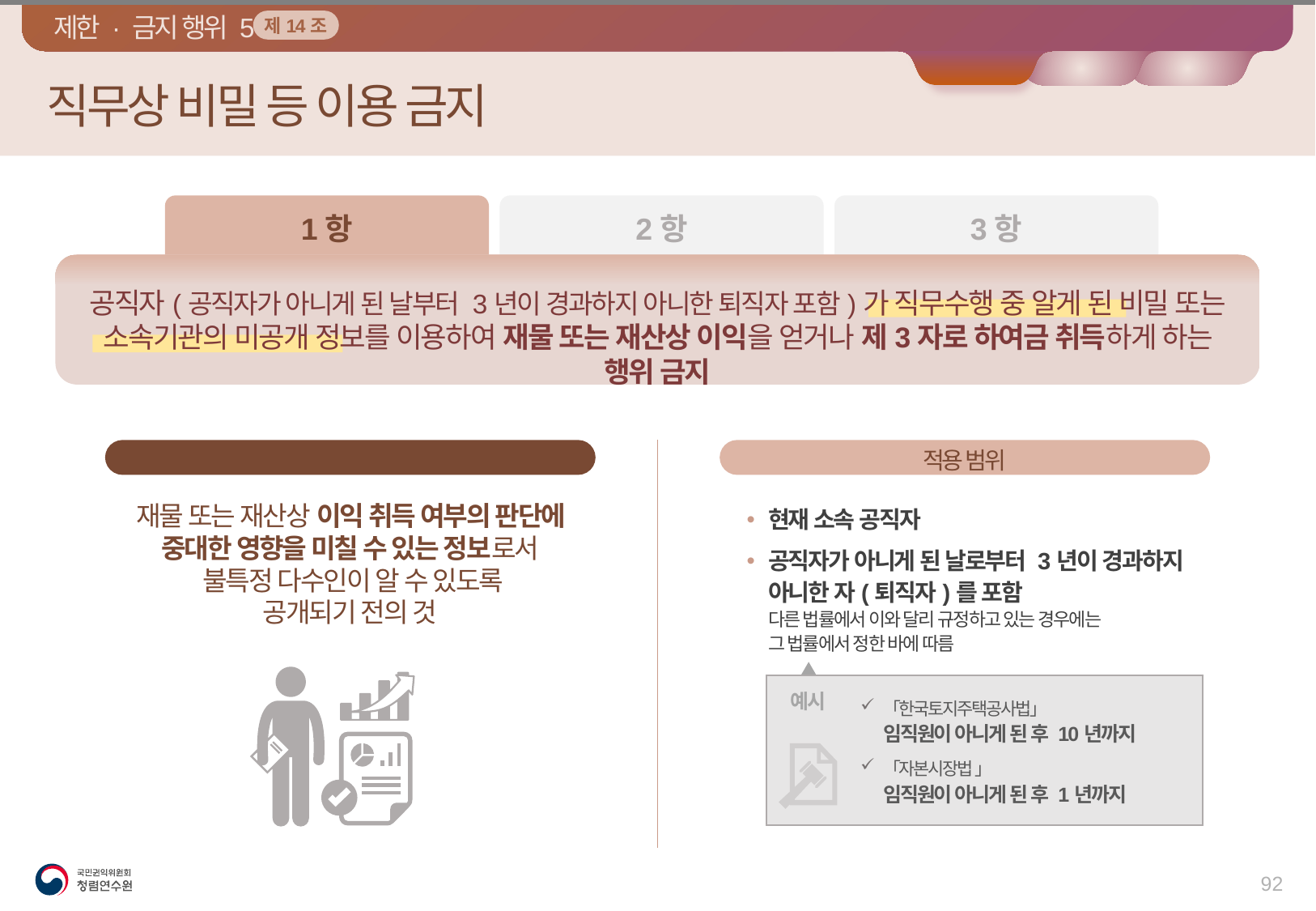

제한 · 금지 행위 5
제14조
개요

조치

예시

직무상 비밀 등 이용 금지
1항
2항
3항

공직자(공직자가 아니게 된 날부터 3년이 경과하지 아니한 퇴직자 포함)가 직무수행 중 알게 된 비밀 또는
소속기관의 미공개 정보를 이용하여 재물 또는 재산상 이익을 얻거나 제3자로 하여금 취득하게 하는 행위 금지

미공개정보란?
적용 범위
재물 또는 재산상 이익 취득 여부의 판단에 중대한 영향을 미칠 수 있는 정보로서
 불특정 다수인이 알 수 있도록
공개되기 전의 것
현재 소속 공직자
공직자가 아니게 된 날로부터 3년이 경과하지
아니한 자(퇴직자)를 포함
다른 법률에서 이와 달리 규정하고 있는 경우에는
그 법률에서 정한 바에 따름

예시
「한국토지주택공사법」
임직원이 아니게 된 후 10년까지
「자본시장법 」
임직원이 아니게 된 후 1년까지

92